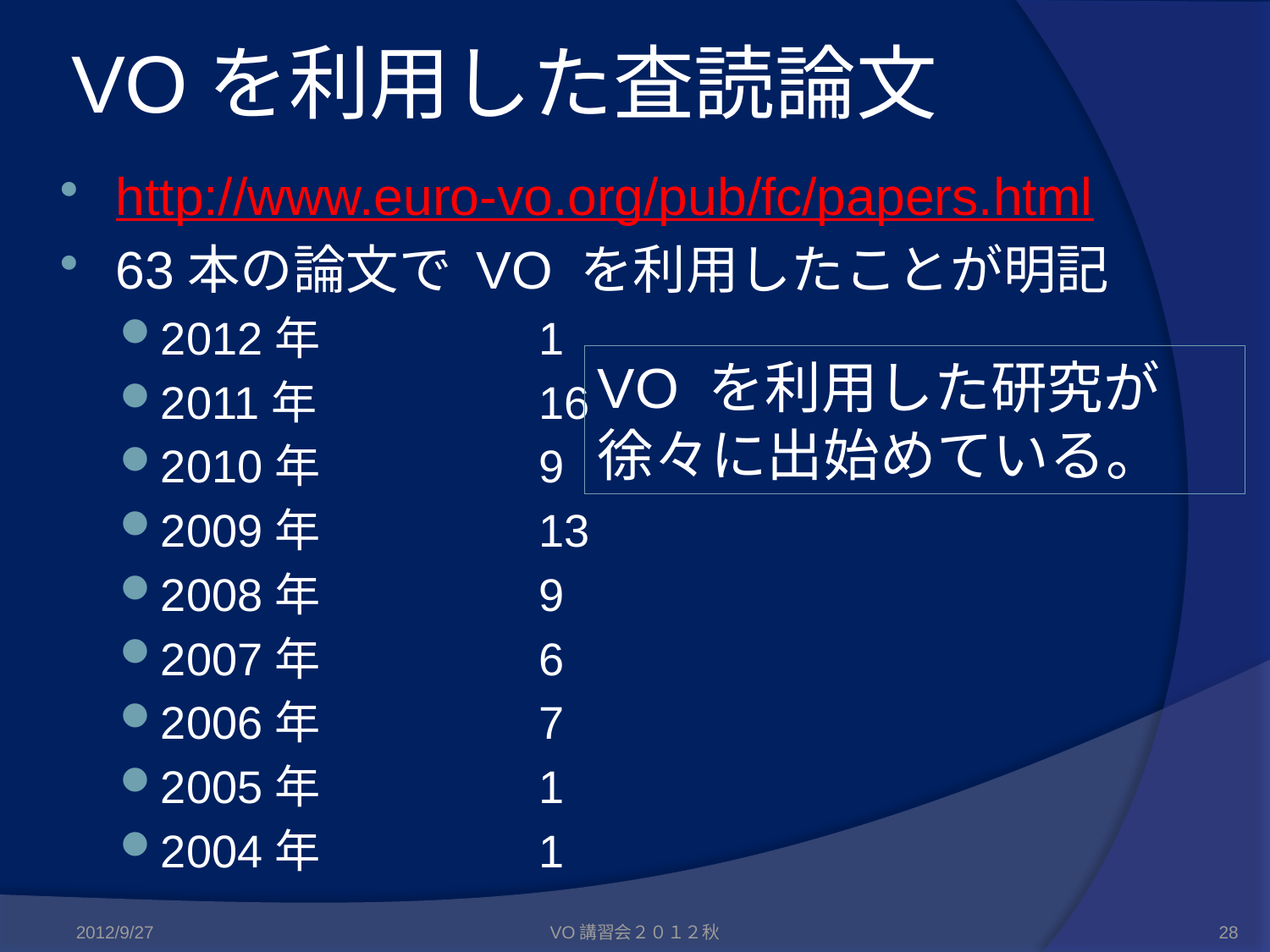

# VOを利用した査読論文
http://www.euro-vo.org/pub/fc/papers.html
63本の論文で VO を利用したことが明記
2012年		1
2011年		16
2010年		9
2009年		13
2008年		9
2007年		6
2006年		7
2005年		1
2004年		1
VO を利用した研究が徐々に出始めている。
2012/9/27
VO講習会２０１２秋
28